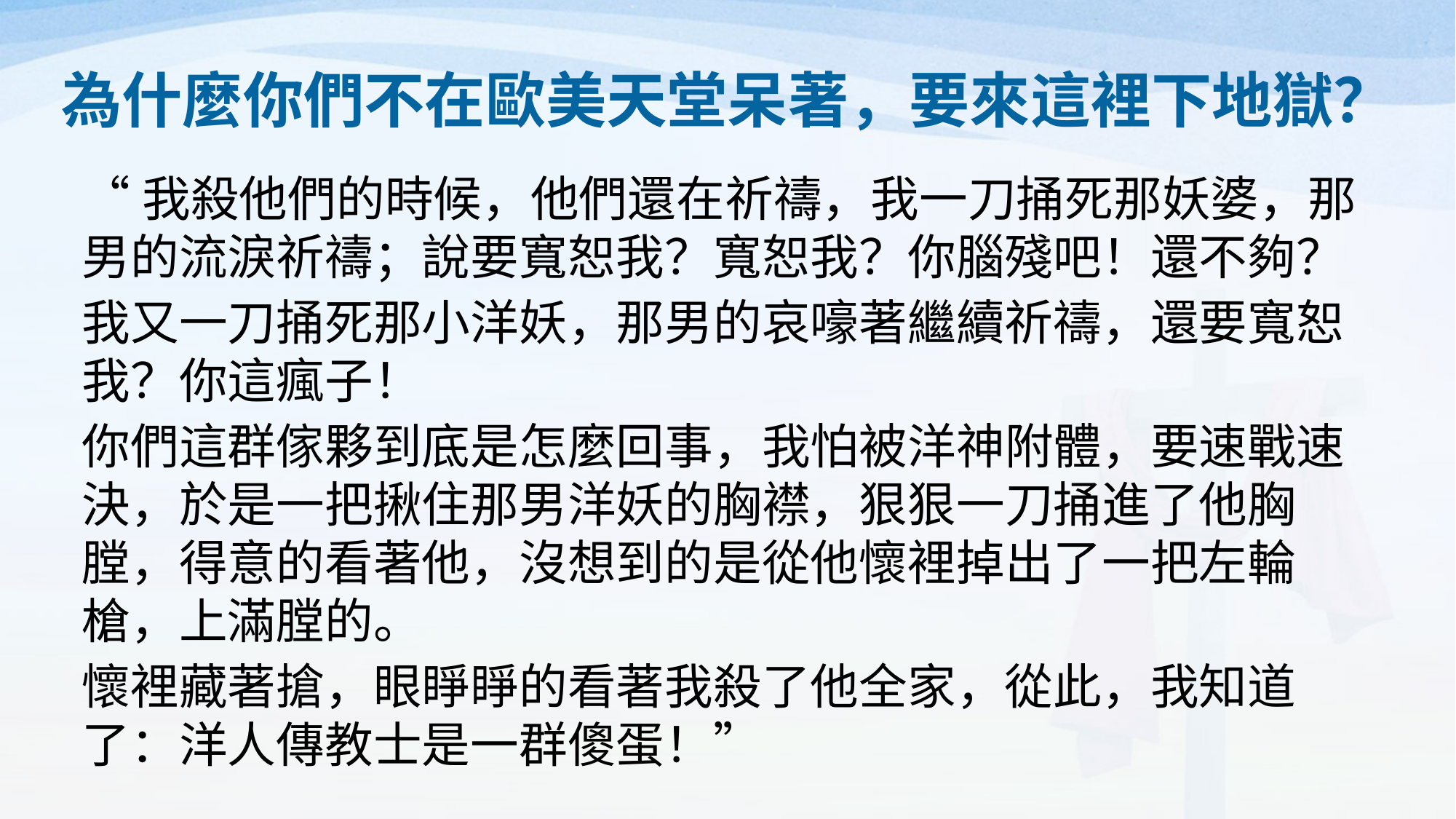

# 為什麼你們不在歐美天堂呆著，要來這裡下地獄？
“我殺他們的時候，他們還在祈禱，我一刀捅死那妖婆，那男的流淚祈禱；說要寬恕我？寬恕我？你腦殘吧！還不夠？
我又一刀捅死那小洋妖，那男的哀嚎著繼續祈禱，還要寬恕我？你這瘋子！
你們這群傢夥到底是怎麼回事，我怕被洋神附體，要速戰速決，於是一把揪住那男洋妖的胸襟，狠狠一刀捅進了他胸膛，得意的看著他，沒想到的是從他懷裡掉出了一把左輪槍，上滿膛的。
懷裡藏著搶，眼睜睜的看著我殺了他全家，從此，我知道了：洋人傳教士是一群傻蛋！”